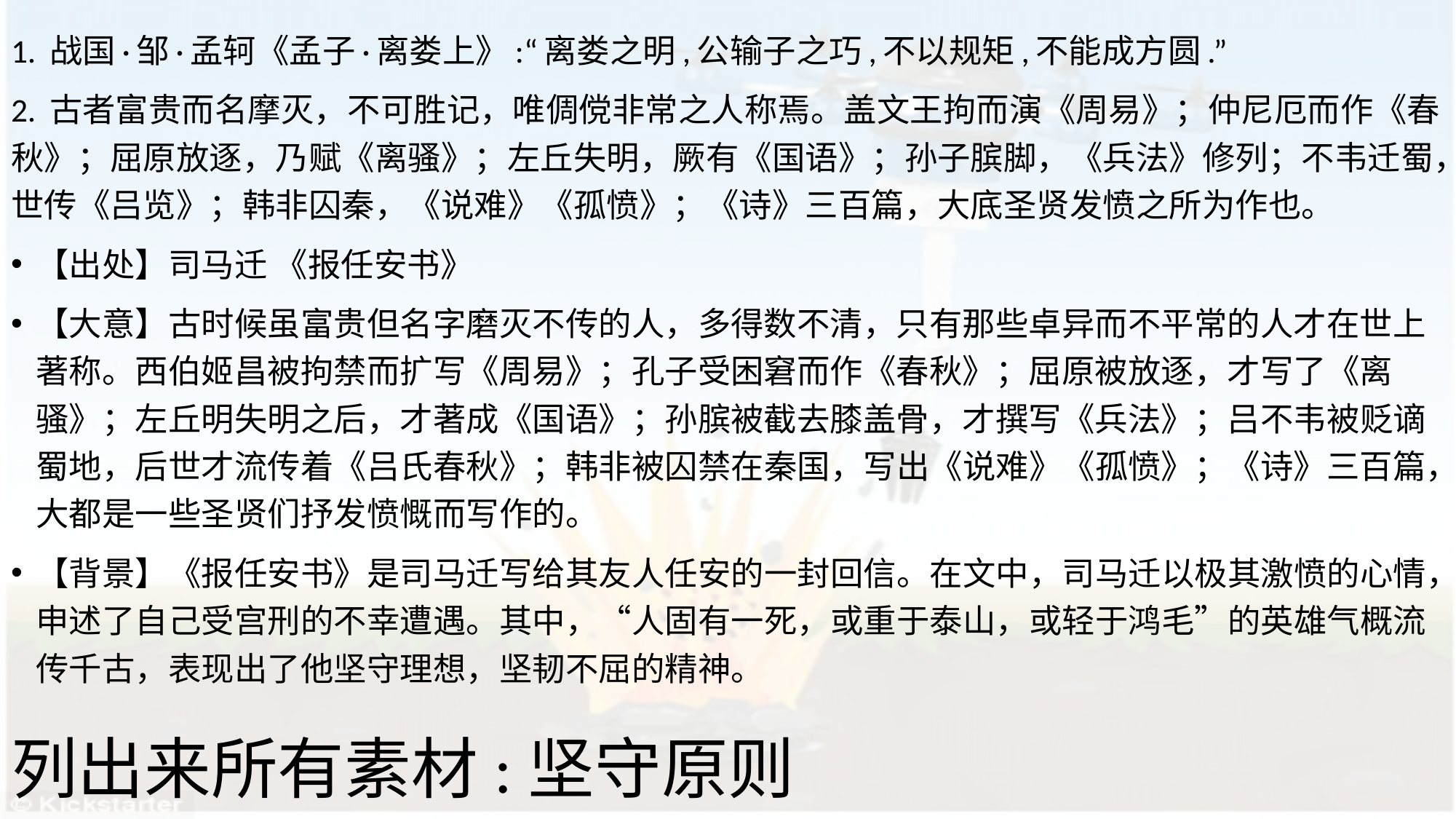

1. 战国·邹·孟轲《孟子·离娄上》:“离娄之明,公输子之巧,不以规矩,不能成方圆.”
2. 古者富贵而名摩灭，不可胜记，唯倜傥非常之人称焉。盖文王拘而演《周易》；仲尼厄而作《春秋》；屈原放逐，乃赋《离骚》；左丘失明，厥有《国语》；孙子膑脚，《兵法》修列；不韦迁蜀，世传《吕览》；韩非囚秦，《说难》《孤愤》；《诗》三百篇，大底圣贤发愤之所为作也。
【出处】司马迁 《报任安书》
【大意】古时候虽富贵但名字磨灭不传的人，多得数不清，只有那些卓异而不平常的人才在世上著称。西伯姬昌被拘禁而扩写《周易》；孔子受困窘而作《春秋》；屈原被放逐，才写了《离骚》；左丘明失明之后，才著成《国语》；孙膑被截去膝盖骨，才撰写《兵法》；吕不韦被贬谪蜀地，后世才流传着《吕氏春秋》；韩非被囚禁在秦国，写出《说难》《孤愤》；《诗》三百篇，大都是一些圣贤们抒发愤慨而写作的。
【背景】《报任安书》是司马迁写给其友人任安的一封回信。在文中，司马迁以极其激愤的心情，申述了自己受宫刑的不幸遭遇。其中，“人固有一死，或重于泰山，或轻于鸿毛”的英雄气概流传千古，表现出了他坚守理想，坚韧不屈的精神。
# 列出来所有素材:坚守原则